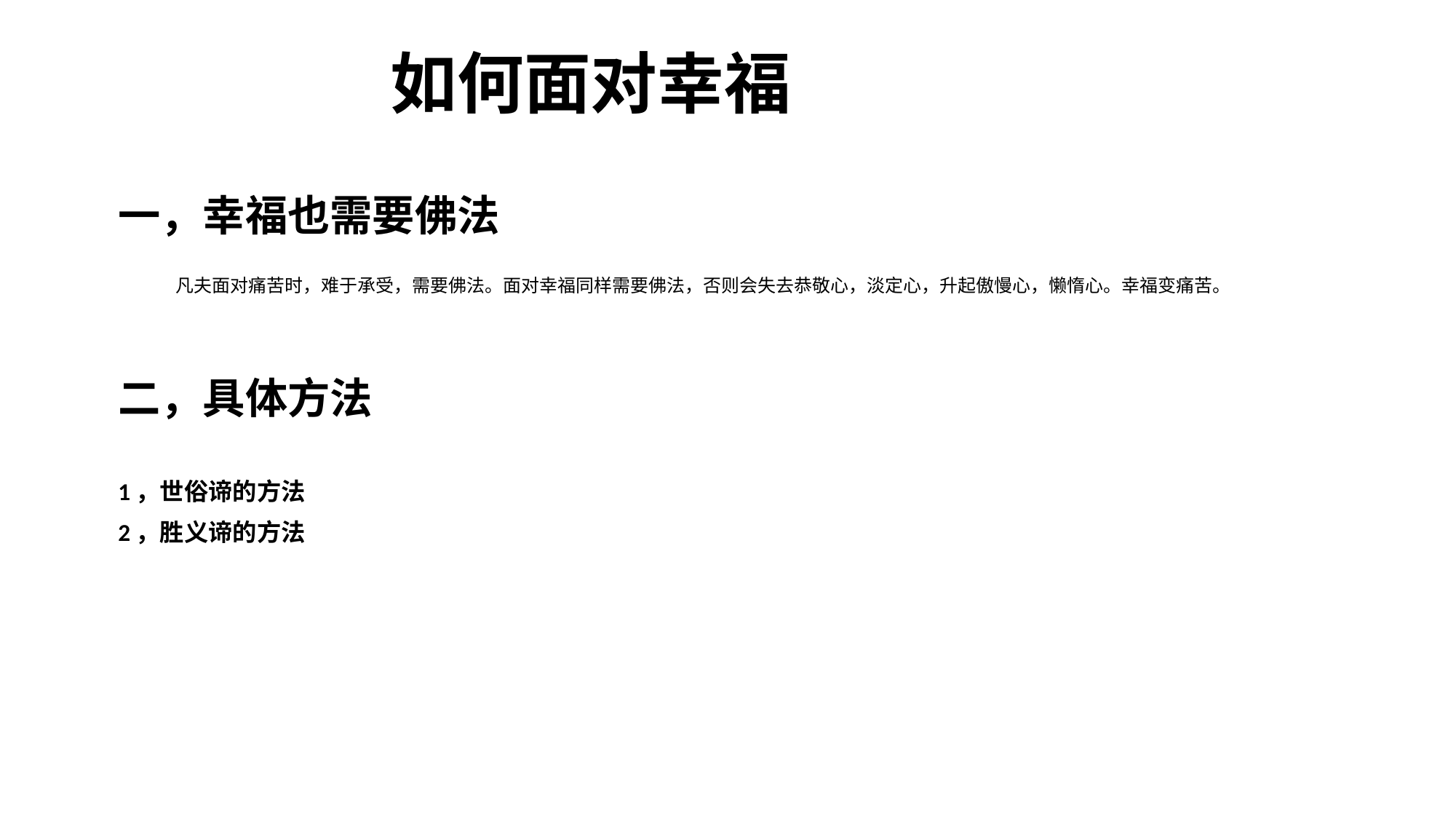

# 如何面对幸福

一，幸福也需要佛法
     凡夫面对痛苦时，难于承受，需要佛法。面对幸福同样需要佛法，否则会失去恭敬心，淡定心，升起傲慢心，懒惰心。幸福变痛苦。

二，具体方法

1，世俗谛的方法
2，胜义谛的方法